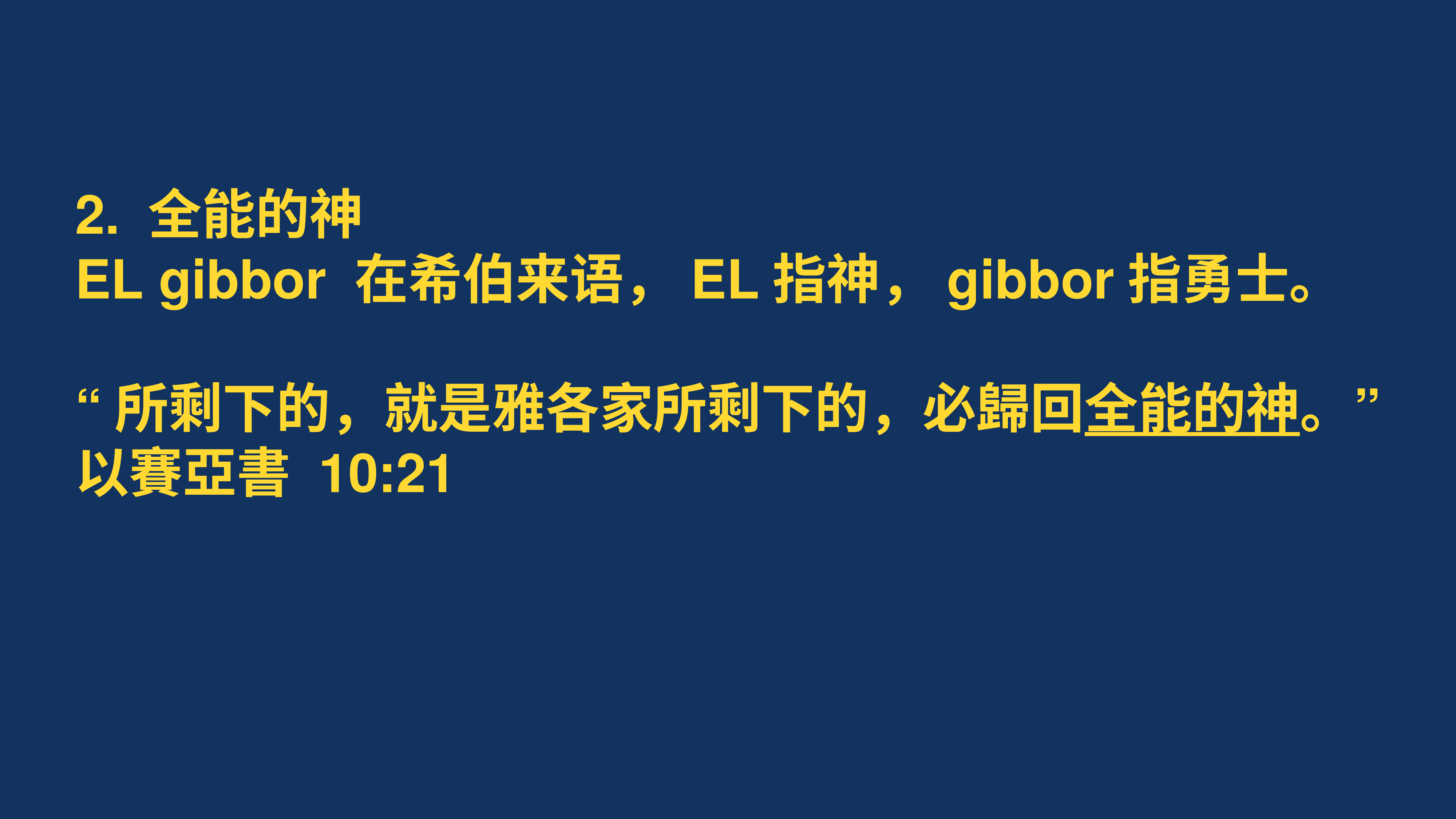

2. 全能的神
EL gibbor 在希伯来语，EL指神，gibbor指勇士。

“所剩下的，就是雅各家所剩下的，必歸回全能的神。”以賽亞書 10:21